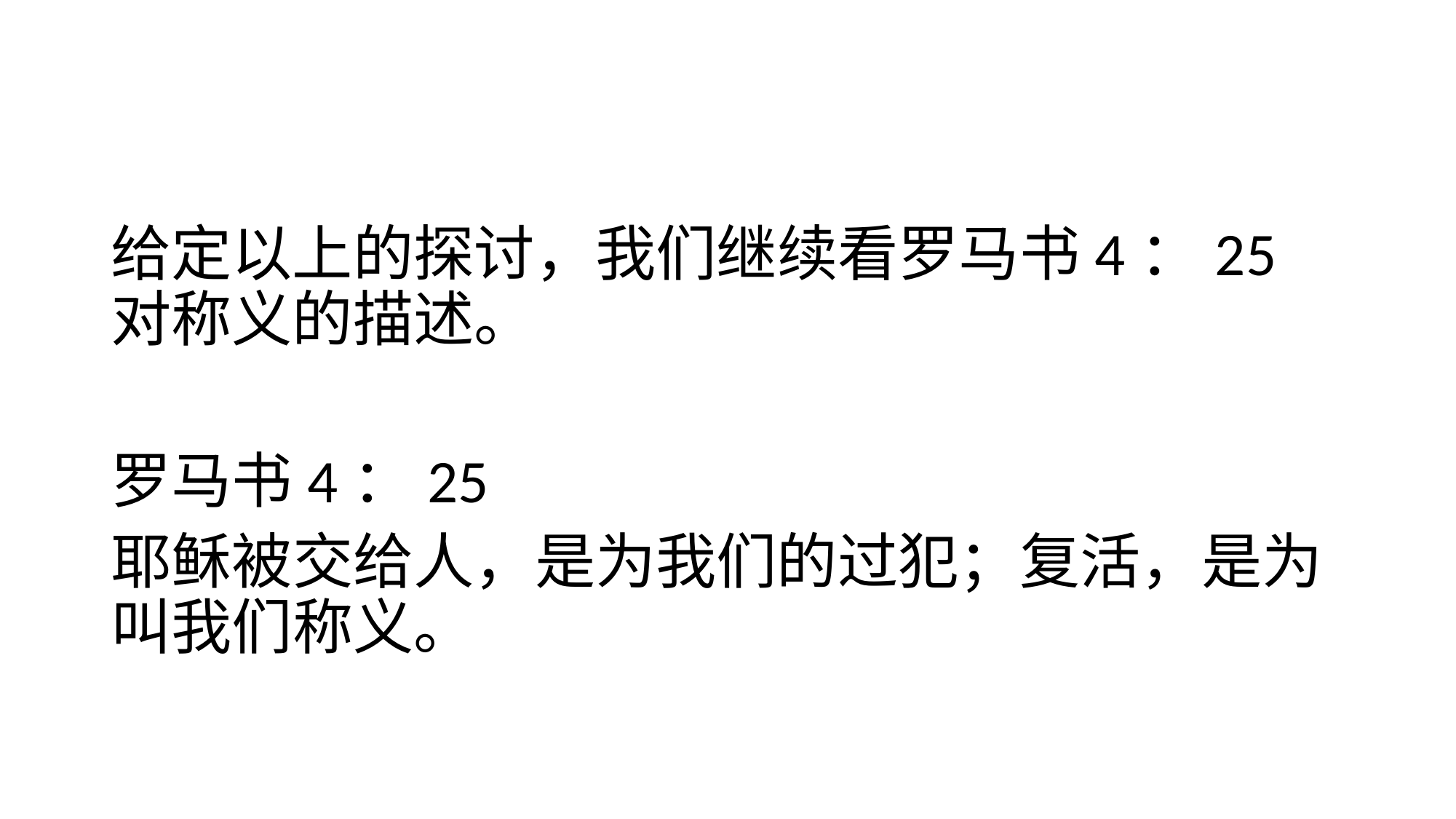

#
给定以上的探讨，我们继续看罗马书4：25对称义的描述。

罗马书4：25
耶稣被交给人，是为我们的过犯；复活，是为叫我们称义。